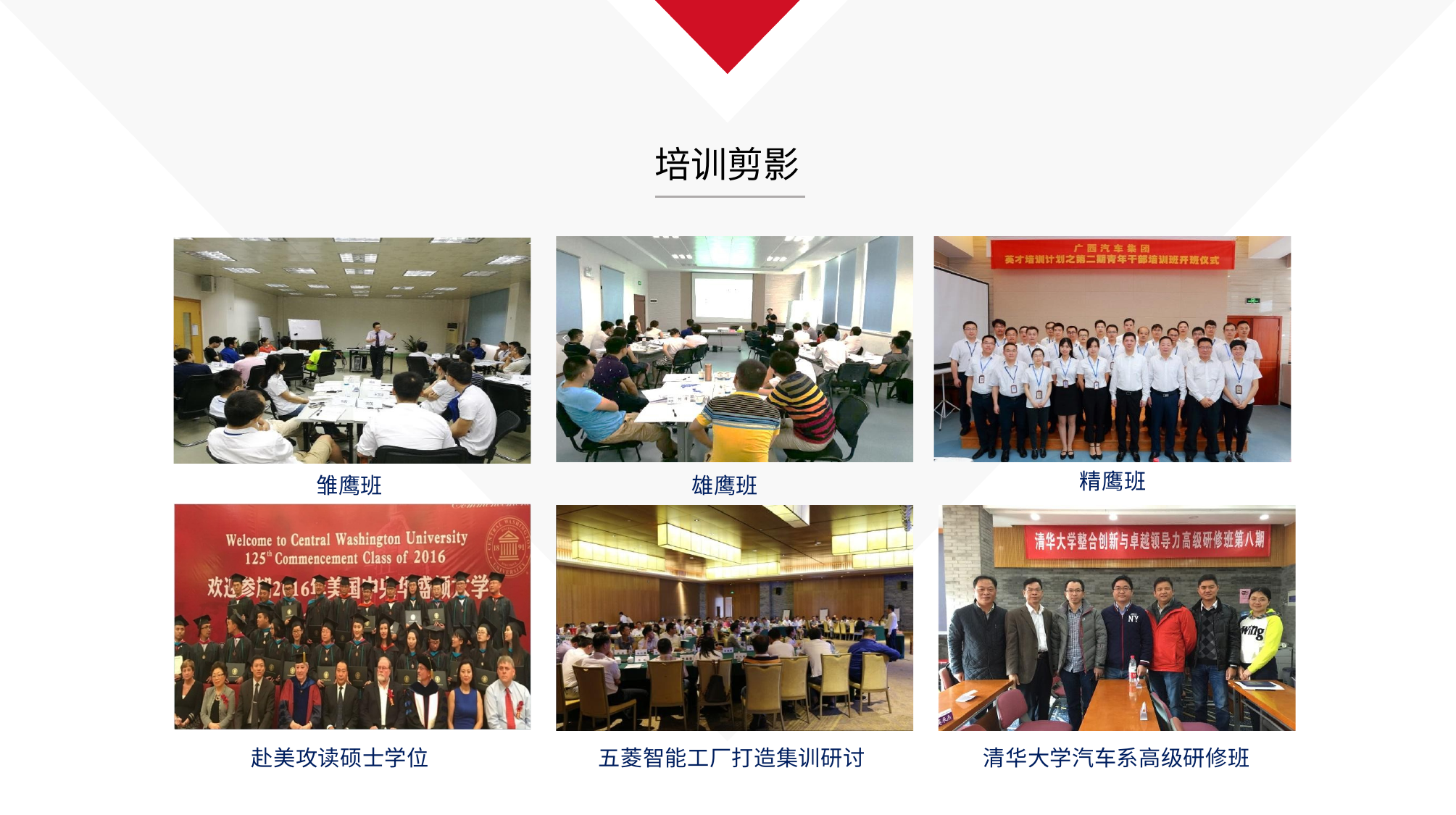

# 培训剪影

精鹰班
雏鹰班
雄鹰班

赴美攻读硕士学位
五菱智能工厂打造集训研讨
清华大学汽车系高级研修班